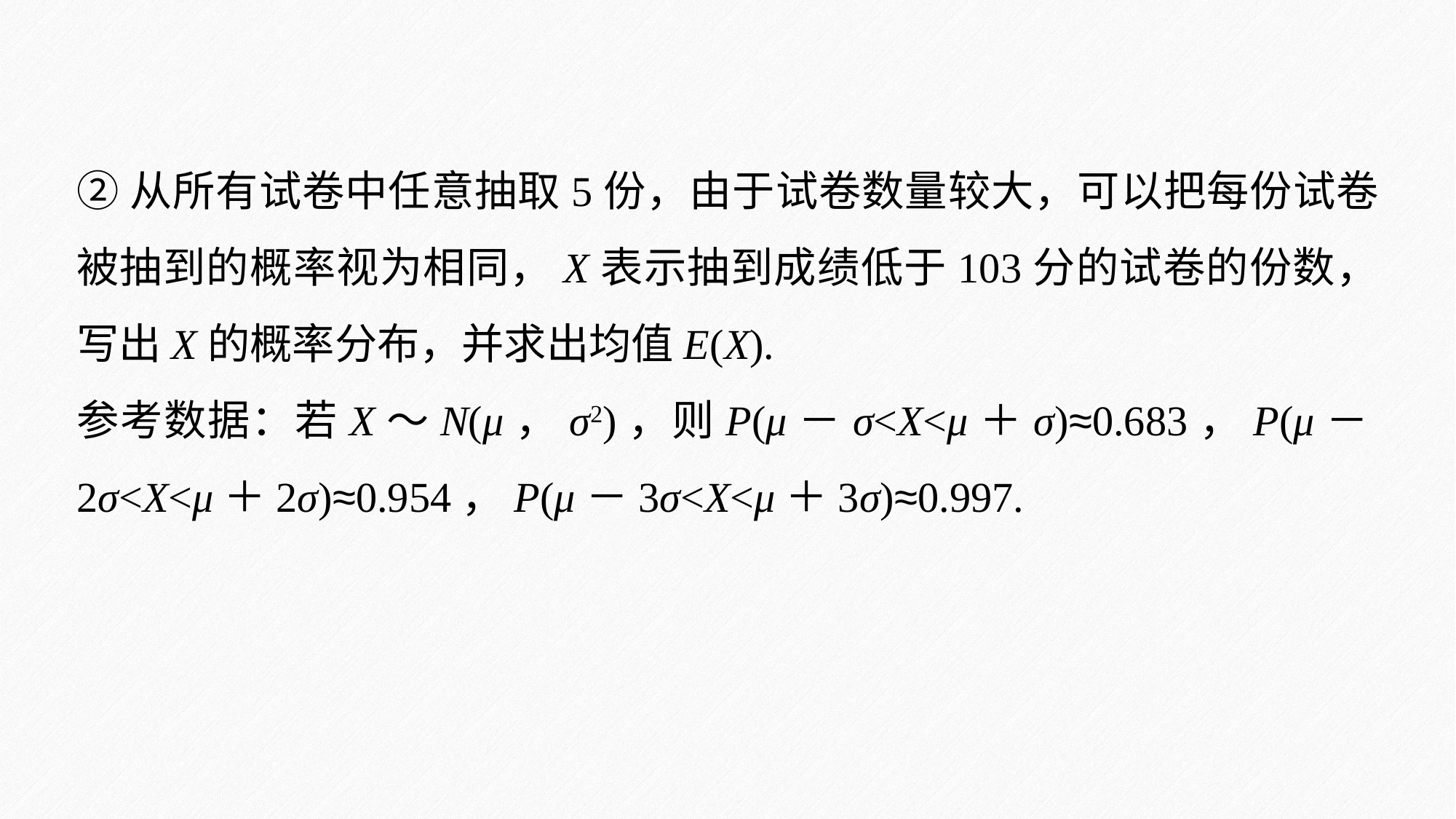

②从所有试卷中任意抽取5份，由于试卷数量较大，可以把每份试卷被抽到的概率视为相同，X表示抽到成绩低于103分的试卷的份数，写出X的概率分布，并求出均值E(X).
参考数据：若X～N(μ，σ2)，则P(μ－σ<X<μ＋σ)≈0.683，P(μ－2σ<X<μ＋2σ)≈0.954，P(μ－3σ<X<μ＋3σ)≈0.997.